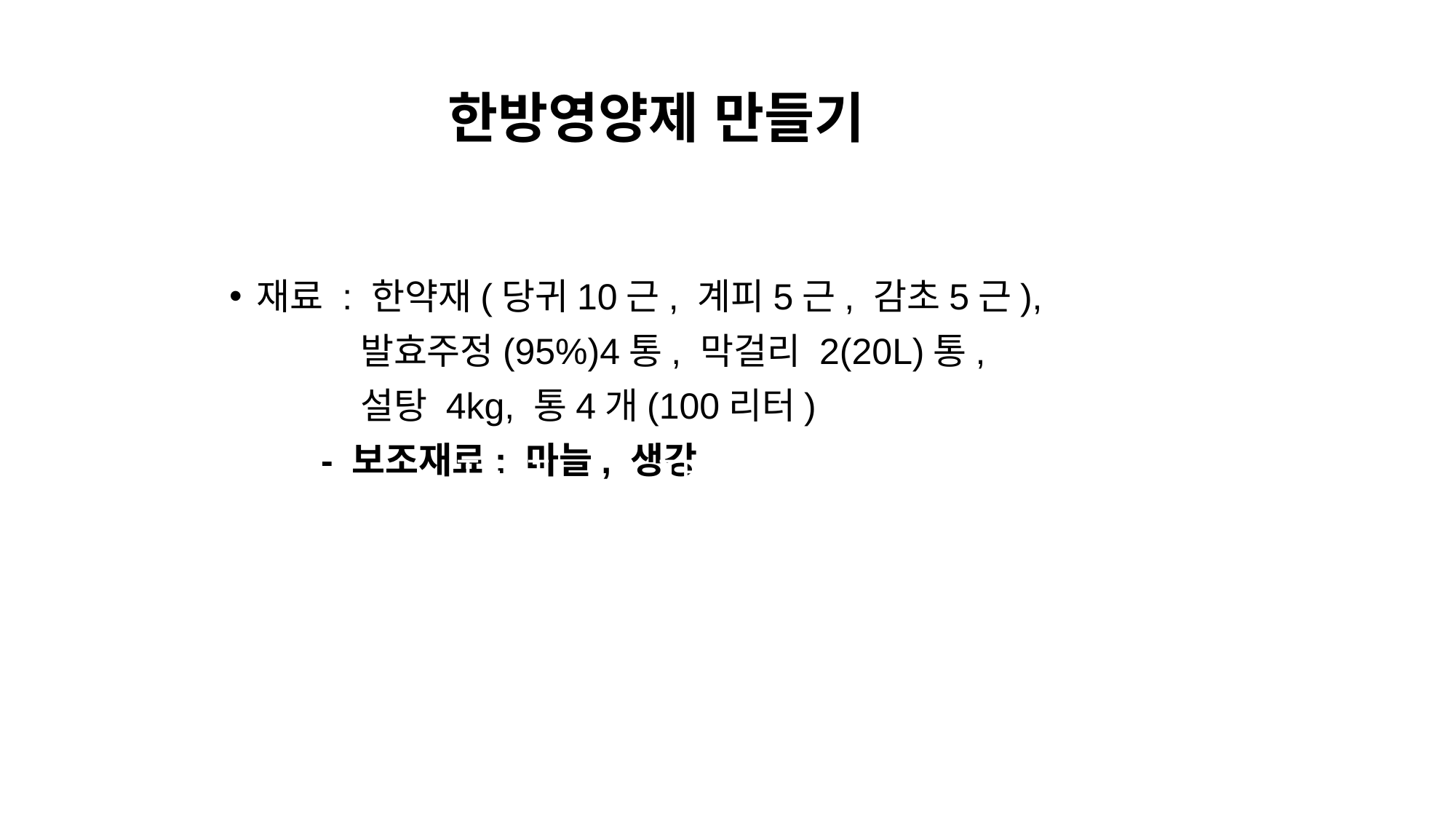

한방영양제 만들기
재료 : 한약재(당귀10근, 계피5근, 감초5근),
            발효주정(95%)4통, 막걸리 2(20L)통,
            설탕 4kg, 통4개(100리터)
         - 보조재료: 마늘, 생강
TEXT
TEXT